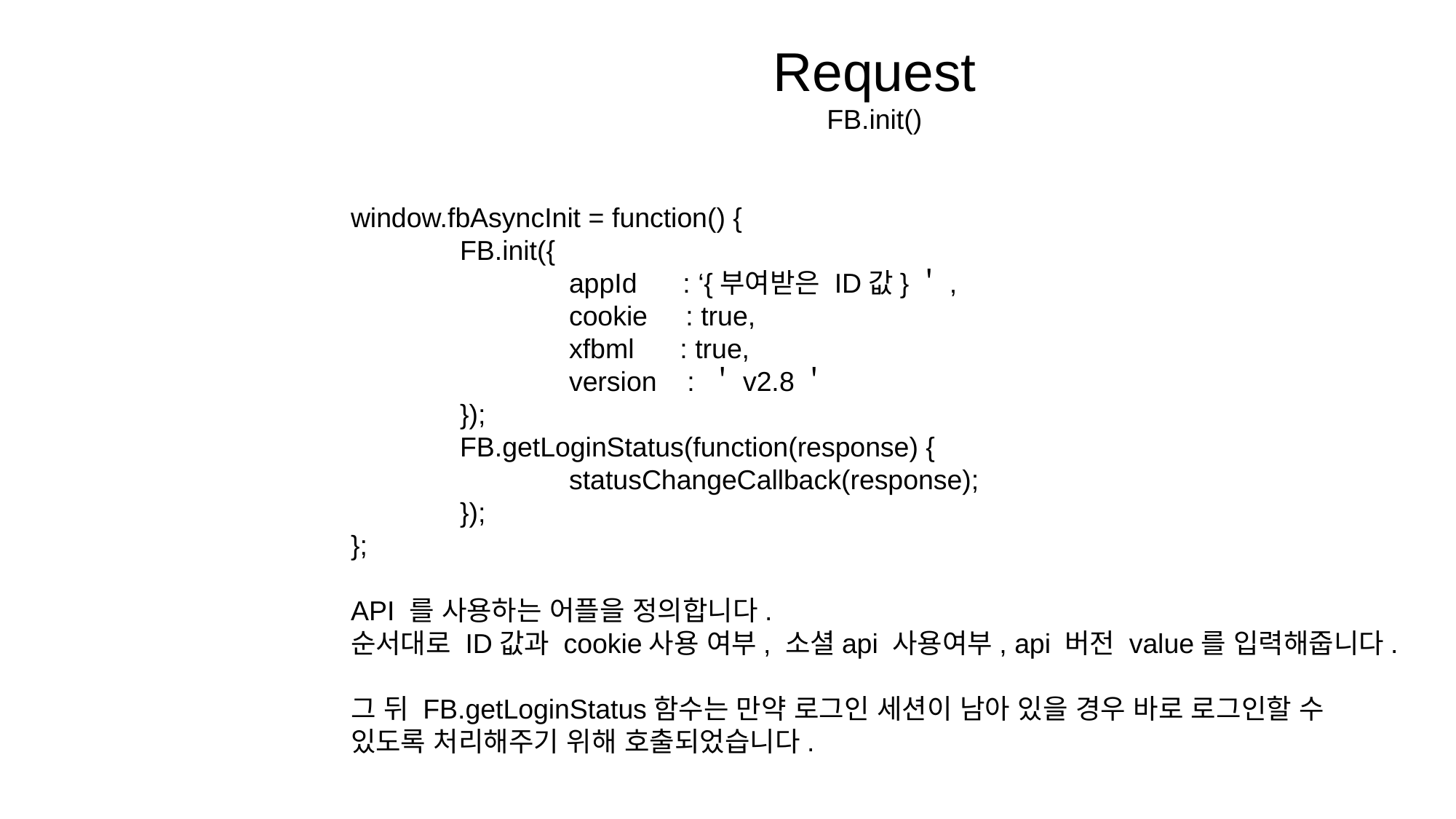

Request
FB.init()

window.fbAsyncInit = function() {
	FB.init({
		appId      : ‘{부여받은 ID값}＇,
		cookie     : true,
		xfbml      : true,
		version    : ＇v2.8＇
	});
	FB.getLoginStatus(function(response) {
		statusChangeCallback(response);
	});
};

API 를 사용하는 어플을 정의합니다.
순서대로 ID값과 cookie사용 여부, 소셜api 사용여부, api 버전 value를 입력해줍니다.

그 뒤 FB.getLoginStatus함수는 만약 로그인 세션이 남아 있을 경우 바로 로그인할 수
있도록 처리해주기 위해 호출되었습니다.